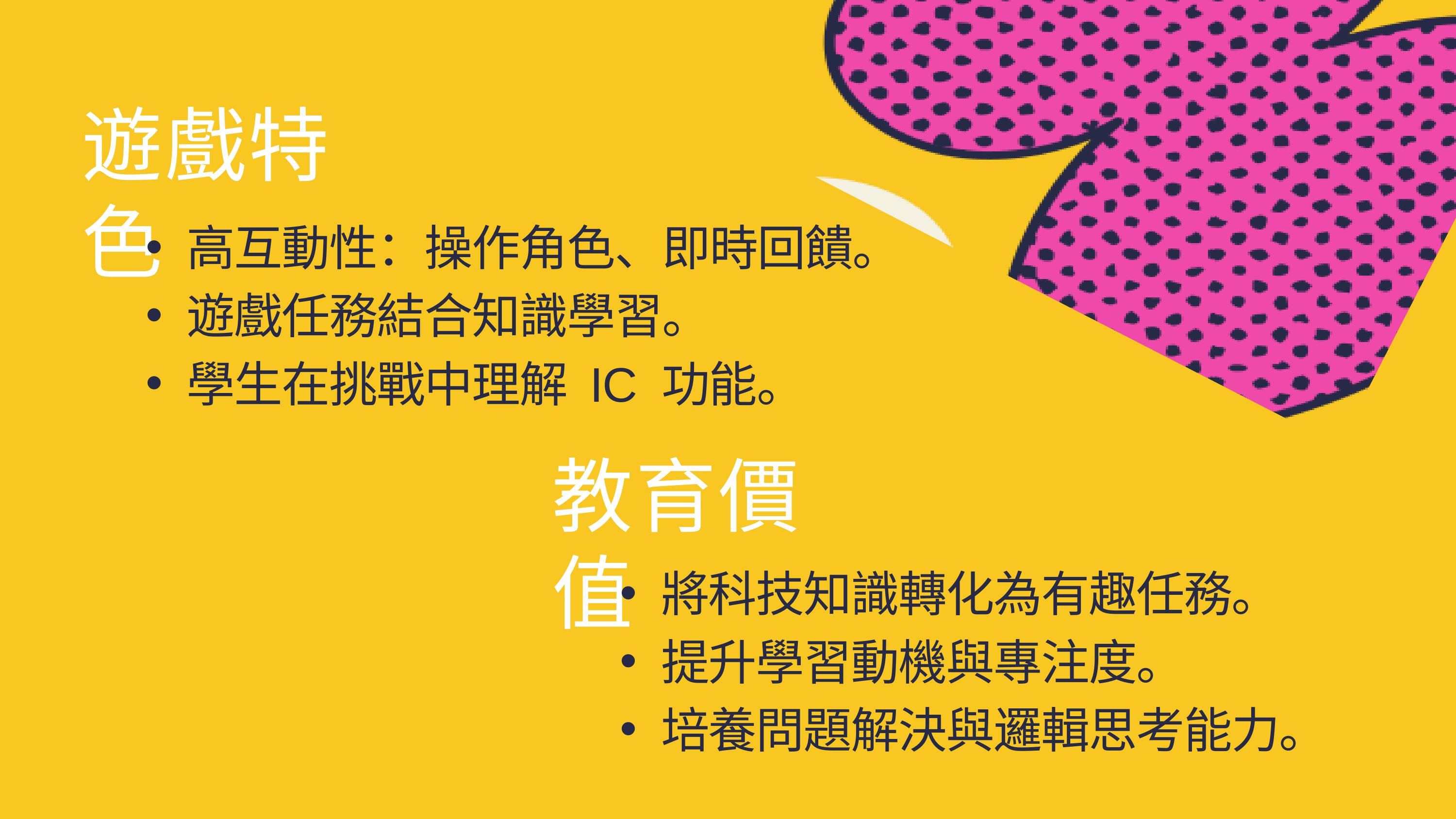

遊戲特色
高互動性：操作角色、即時回饋。
遊戲任務結合知識學習。
學生在挑戰中理解 IC 功能。
教育價值
將科技知識轉化為有趣任務。
提升學習動機與專注度。
培養問題解決與邏輯思考能力。